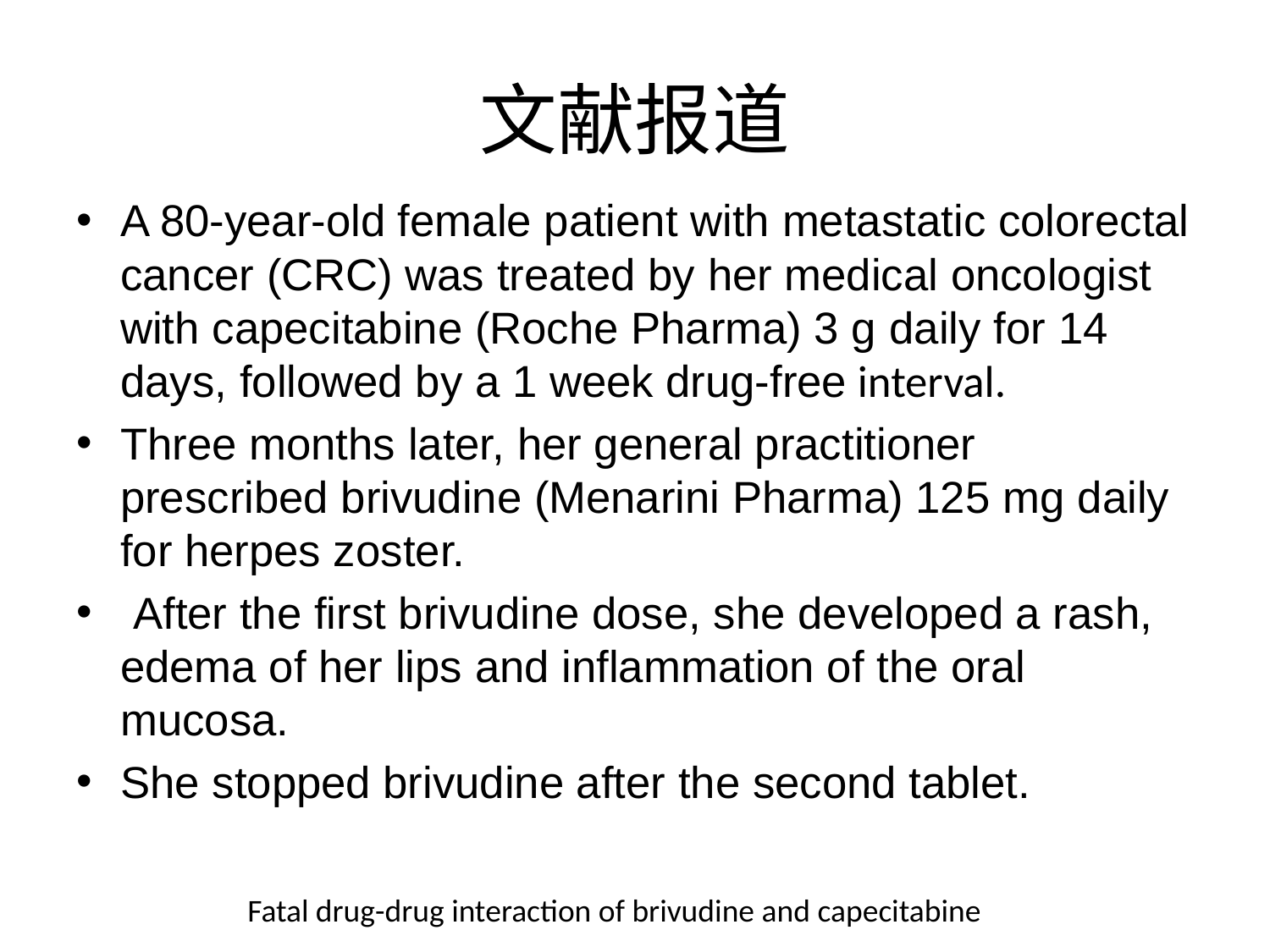

# 文献报道
A 80-year-old female patient with metastatic colorectal cancer (CRC) was treated by her medical oncologist with capecitabine (Roche Pharma) 3 g daily for 14 days, followed by a 1 week drug-free interval.
Three months later, her general practitioner prescribed brivudine (Menarini Pharma) 125 mg daily for herpes zoster.
 After the first brivudine dose, she developed a rash, edema of her lips and inflammation of the oral mucosa.
She stopped brivudine after the second tablet.
Fatal drug-drug interaction of brivudine and capecitabine